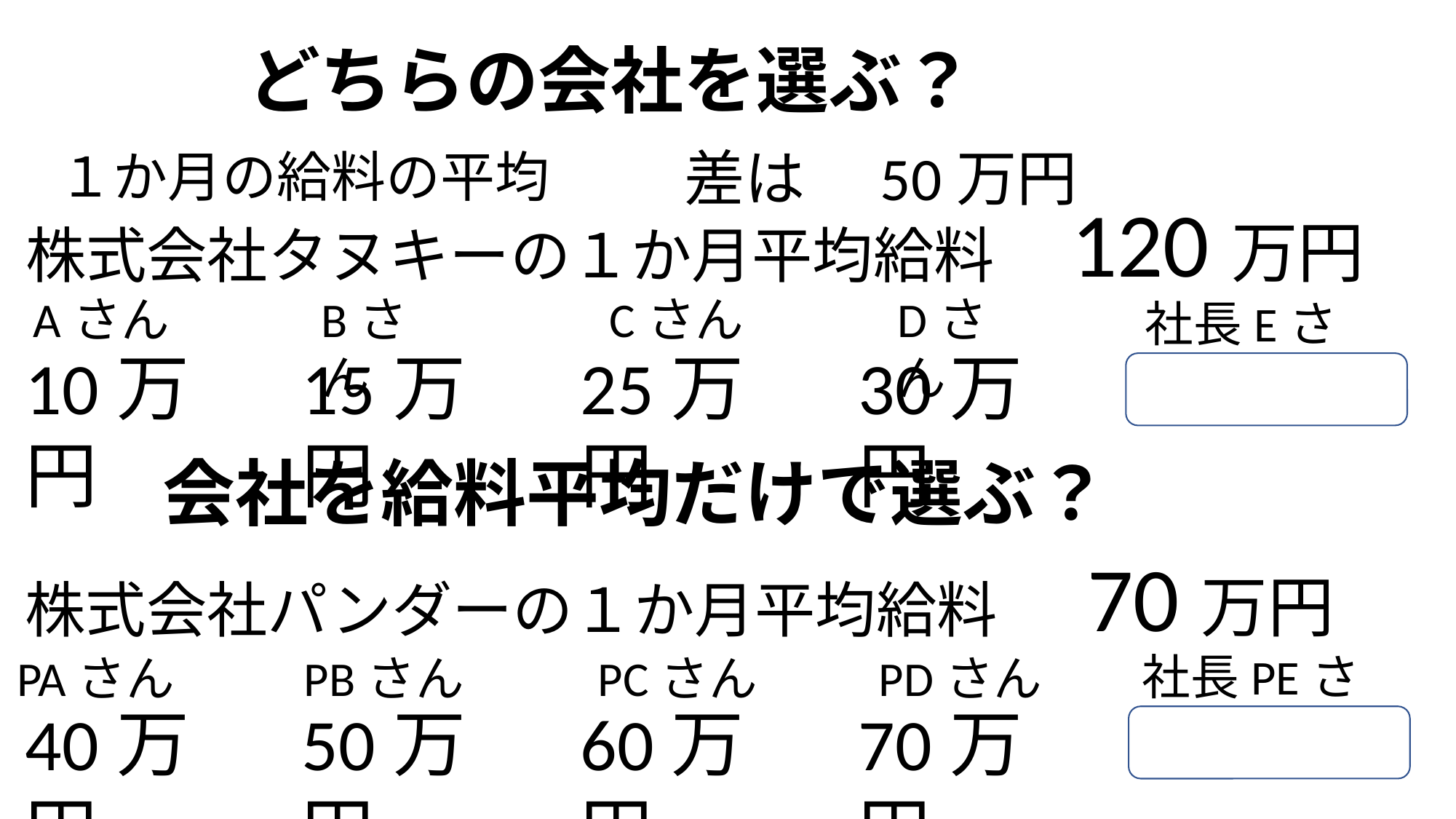

どちらの会社を選ぶ？
差は　50万円
１か月の給料の平均
120万円
株式会社タヌキーの１か月平均給料
Aさん
Bさん
Cさん
Dさん
社長Eさん
10万円
15万円
25万円
30万円
520万円

会社を給料平均だけで選ぶ？
70万円
株式会社パンダーの１か月平均給料
社長PEさん
PAさん
PBさん
PCさん
PDさん
40万円
50万円
60万円
70万円
130万円